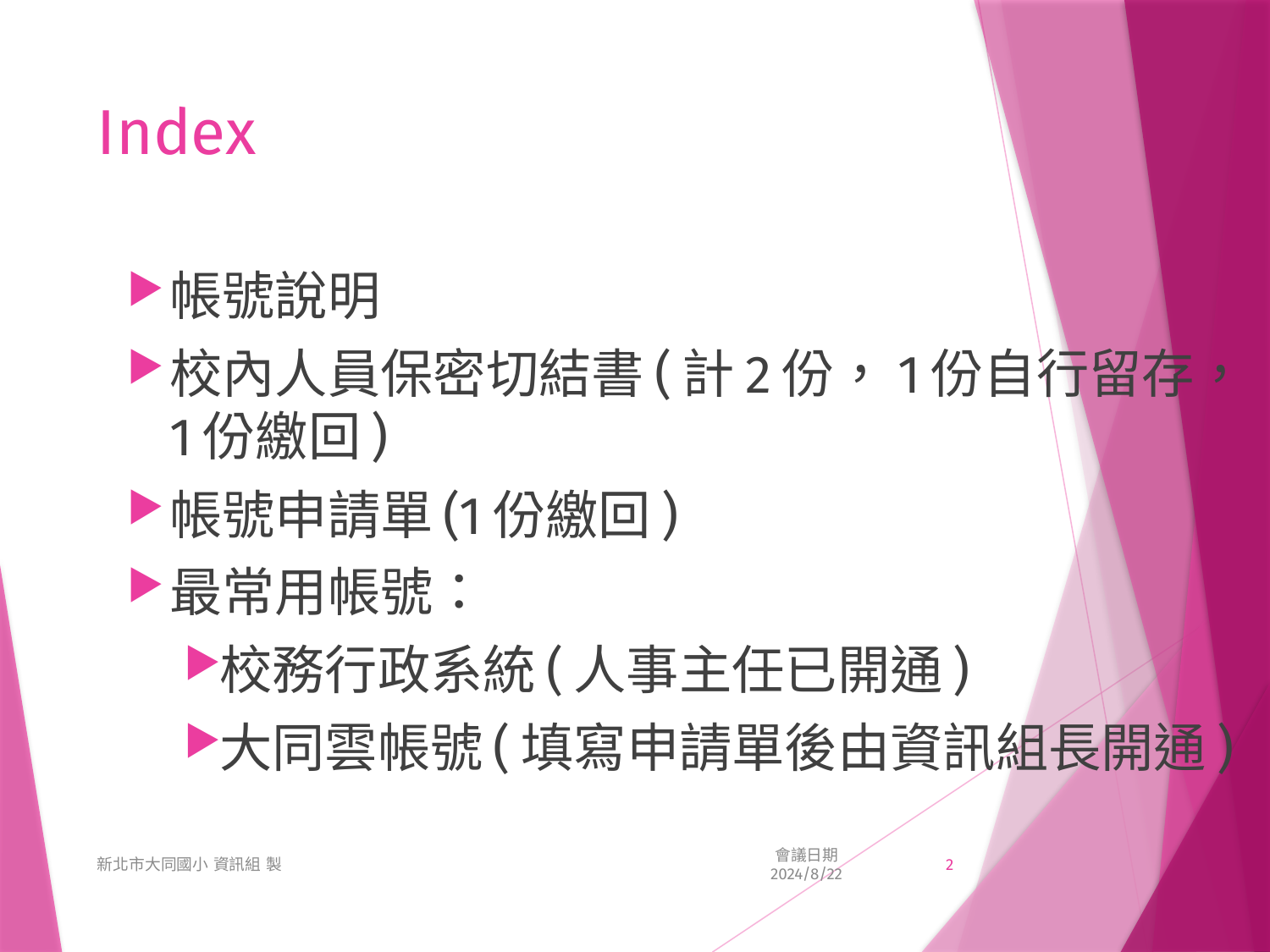

# Index
帳號說明
校內人員保密切結書(計2份，1份自行留存，1份繳回)
帳號申請單(1份繳回)
最常用帳號：
校務行政系統(人事主任已開通)
大同雲帳號(填寫申請單後由資訊組長開通)
新北市大同國小 資訊組 製
會議日期2024/8/22
2